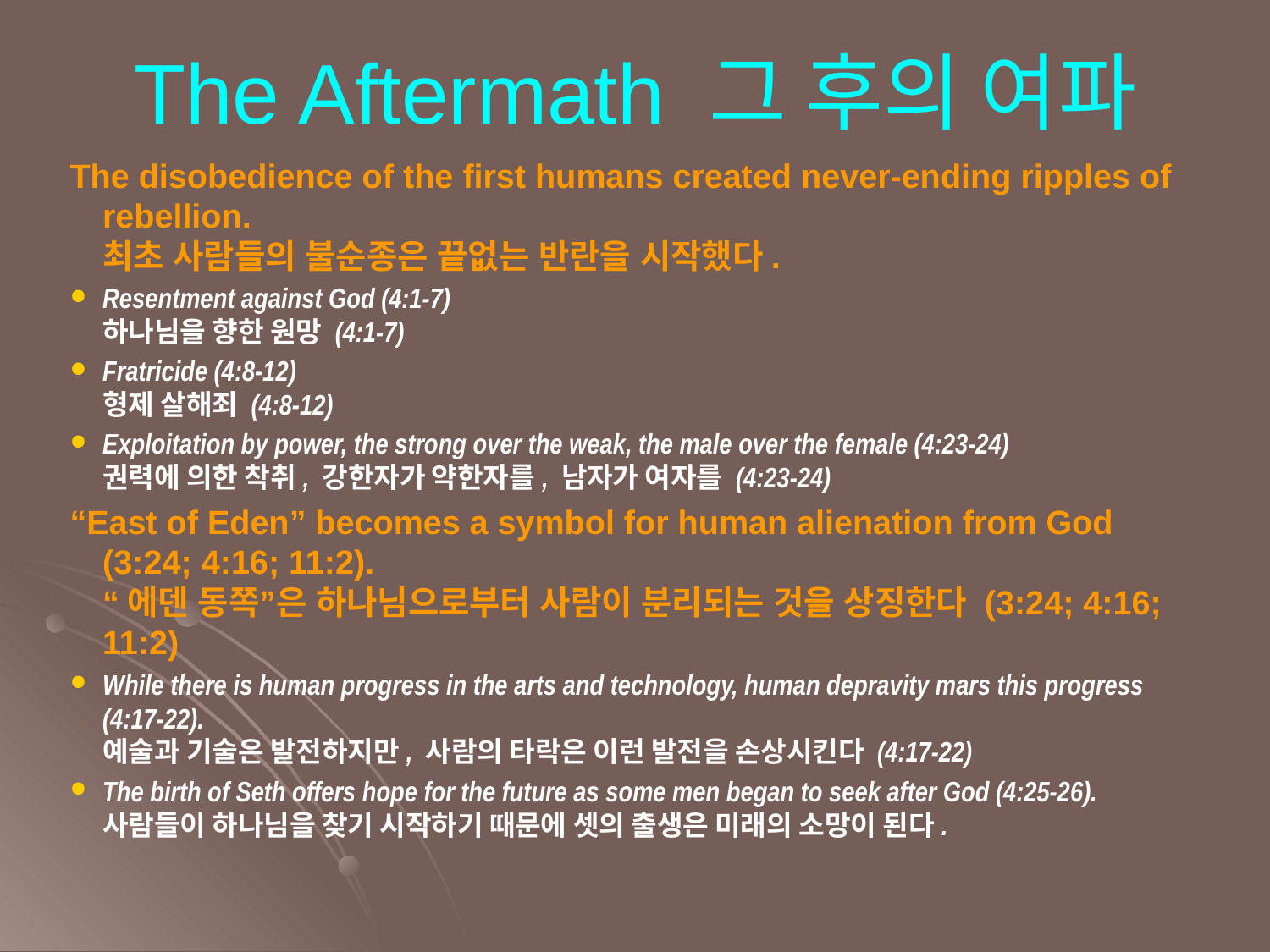

The Aftermath 그 후의 여파
The disobedience of the first humans created never-ending ripples of rebellion.
최초 사람들의 불순종은 끝없는 반란을 시작했다.
Resentment against God (4:1-7)
하나님을 향한 원망 (4:1-7)
Fratricide (4:8-12)
형제 살해죄 (4:8-12)
Exploitation by power, the strong over the weak, the male over the female (4:23-24)
권력에 의한 착취, 강한자가 약한자를, 남자가 여자를 (4:23-24)
“East of Eden” becomes a symbol for human alienation from God (3:24; 4:16; 11:2).
“에덴 동쪽”은 하나님으로부터 사람이 분리되는 것을 상징한다 (3:24; 4:16; 11:2)
While there is human progress in the arts and technology, human depravity mars this progress (4:17-22).
예술과 기술은 발전하지만, 사람의 타락은 이런 발전을 손상시킨다 (4:17-22)
The birth of Seth offers hope for the future as some men began to seek after God (4:25-26).
사람들이 하나님을 찾기 시작하기 때문에 셋의 출생은 미래의 소망이 된다.